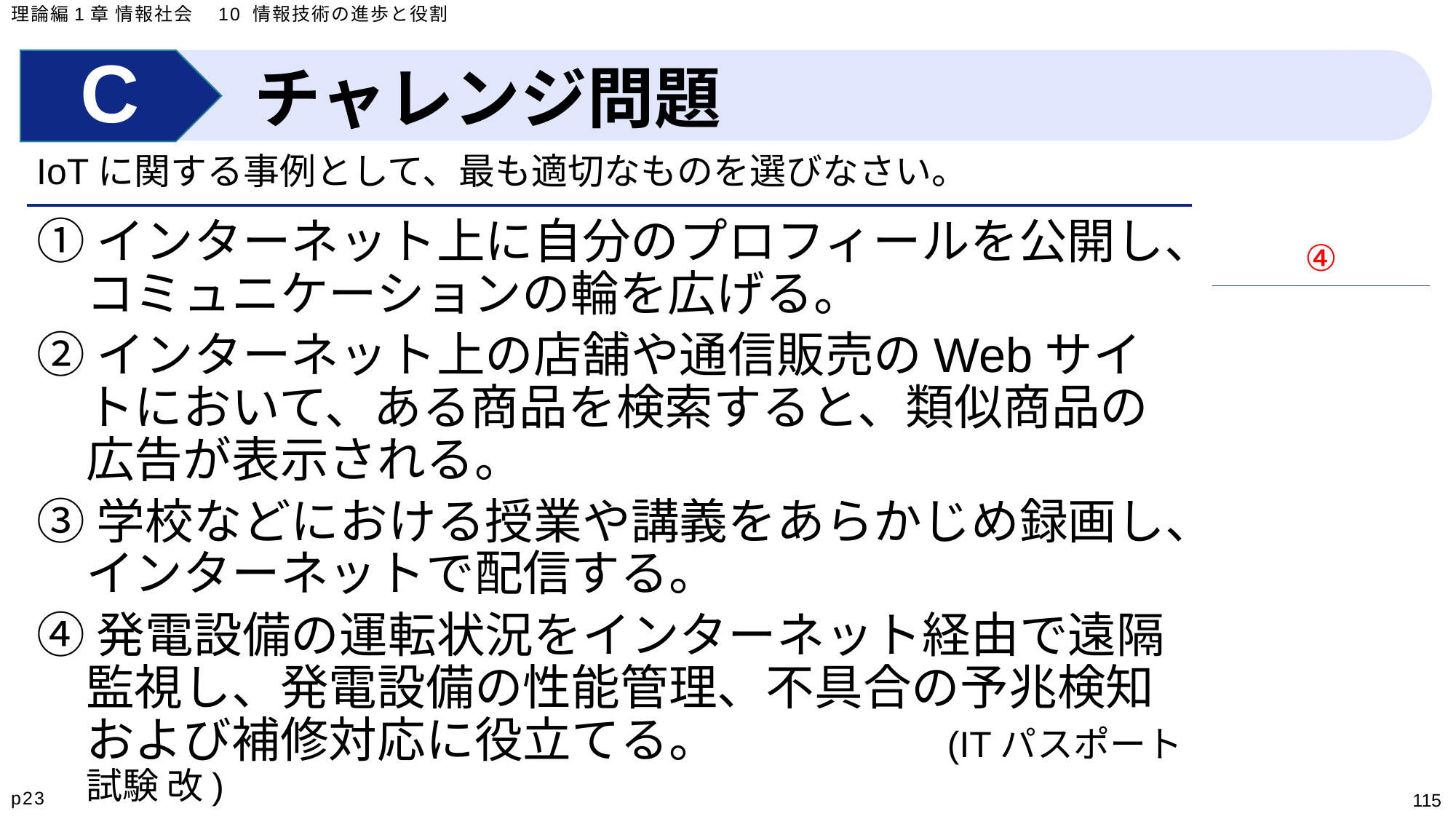

理論編1章 情報社会　10 情報技術の進歩と役割
チャレンジ問題
IoTに関する事例として、最も適切なものを選びなさい。
|  |
| --- |
①インターネット上に自分のプロフィールを公開し、コミュニケーションの輪を広げる。
②インターネット上の店舗や通信販売のWebサイトにおいて、ある商品を検索すると、類似商品の広告が表示される。
③学校などにおける授業や講義をあらかじめ録画し、インターネットで配信する。
④発電設備の運転状況をインターネット経由で遠隔監視し、発電設備の性能管理、不具合の予兆検知および補修対応に役立てる。                    (ITパスポート試験 改)

④
p23
115